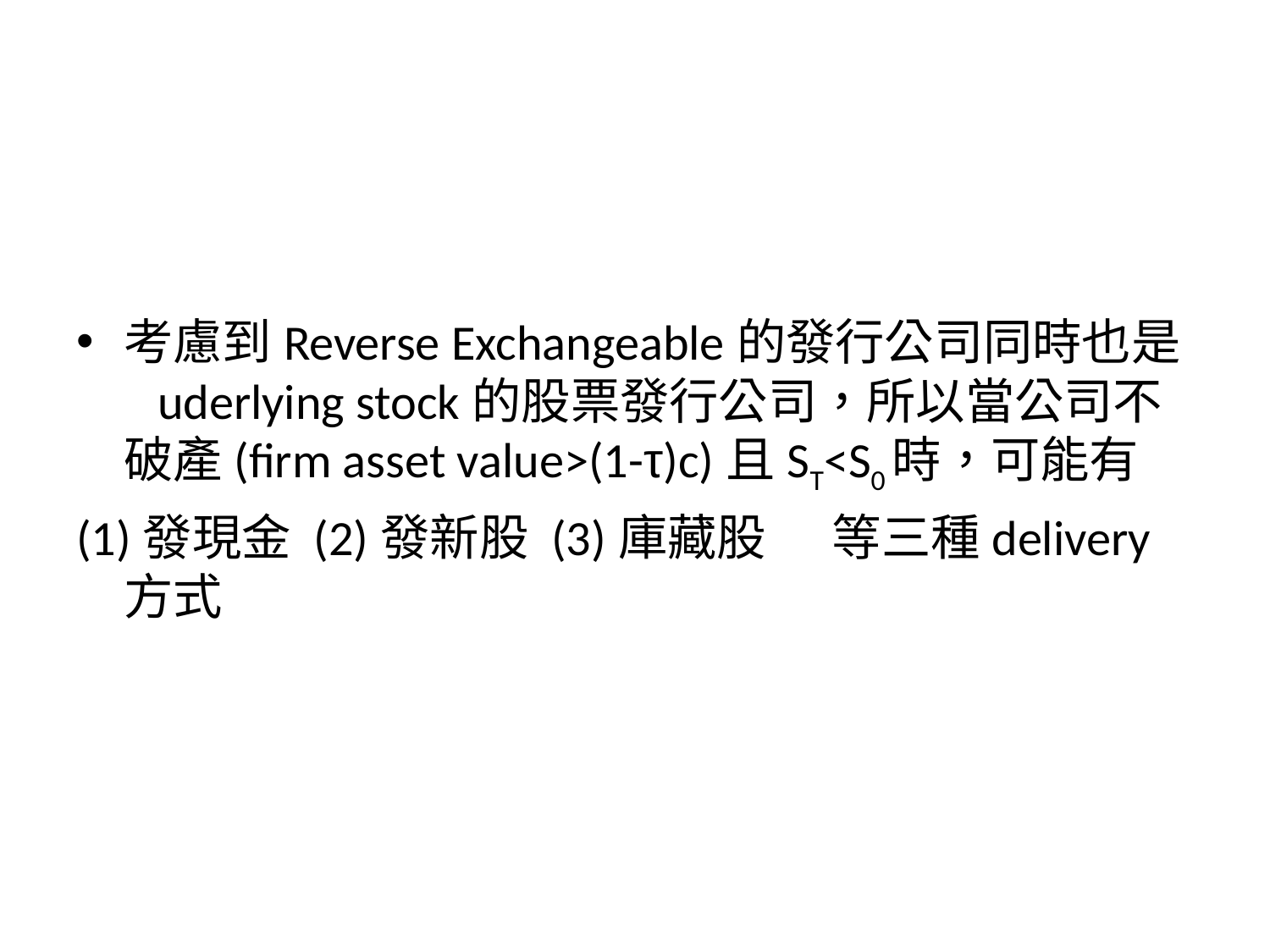

考慮到Reverse Exchangeable的發行公司同時也是    uderlying stock的股票發行公司，所以當公司不破產(firm asset value>(1-τ)c)且ST<S0時，可能有
(1)發現金 (2)發新股 (3)庫藏股      等三種delivery方式